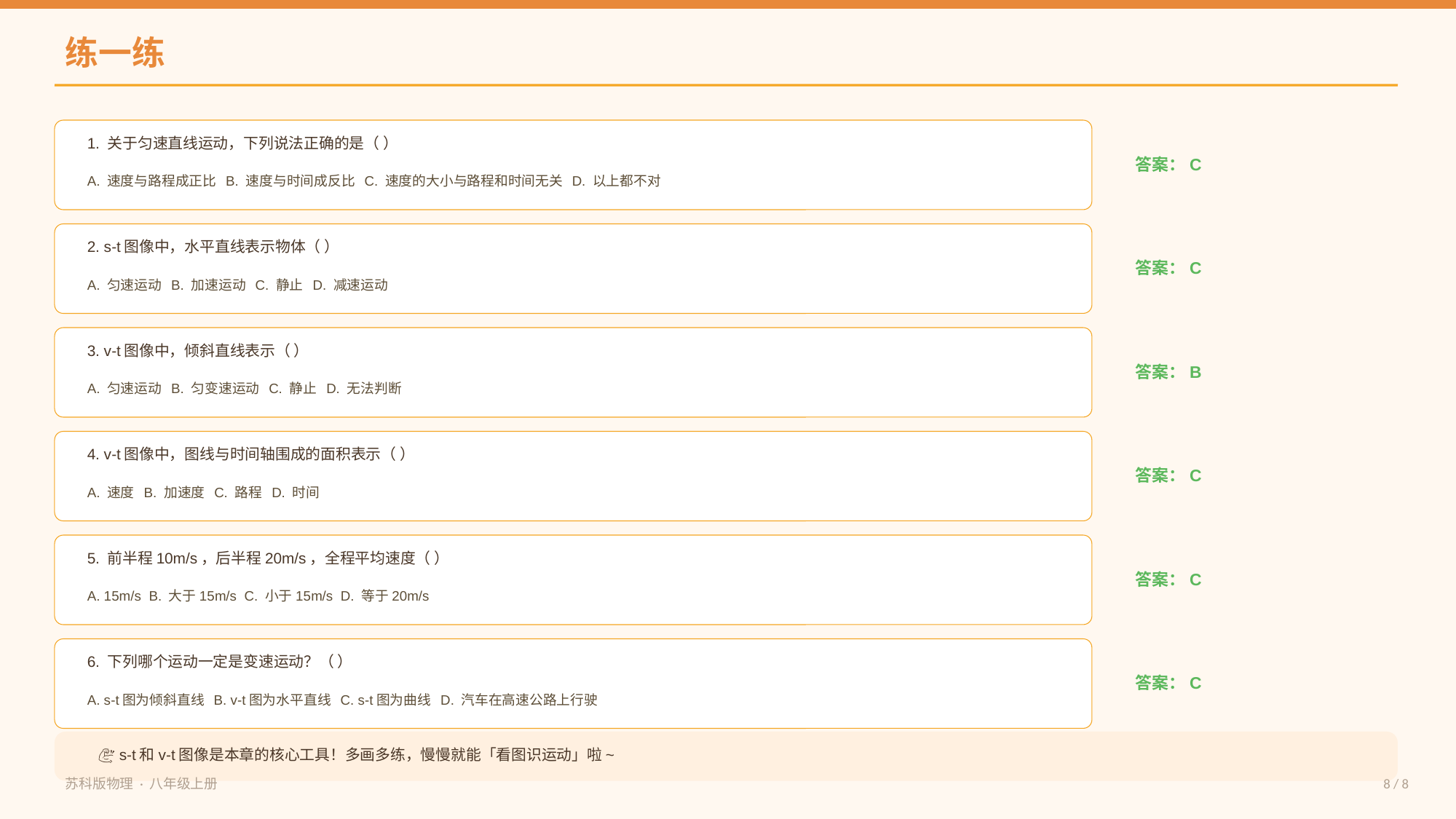

练一练

1. 关于匀速直线运动，下列说法正确的是（ ）
答案：C
A. 速度与路程成正比  B. 速度与时间成反比  C. 速度的大小与路程和时间无关  D. 以上都不对

2. s-t图像中，水平直线表示物体（ ）
答案：C
A. 匀速运动  B. 加速运动  C. 静止  D. 减速运动

3. v-t图像中，倾斜直线表示（ ）
答案：B
A. 匀速运动  B. 匀变速运动  C. 静止  D. 无法判断

4. v-t图像中，图线与时间轴围成的面积表示（ ）
答案：C
A. 速度  B. 加速度  C. 路程  D. 时间

5. 前半程10m/s，后半程20m/s，全程平均速度（ ）
答案：C
A. 15m/s  B. 大于15m/s  C. 小于15m/s  D. 等于20m/s

6. 下列哪个运动一定是变速运动？（ ）
答案：C
A. s-t图为倾斜直线  B. v-t图为水平直线  C. s-t图为曲线  D. 汽车在高速公路上行驶

💪 s-t和v-t图像是本章的核心工具！多画多练，慢慢就能「看图识运动」啦~
苏科版物理 · 八年级上册
8 / 8